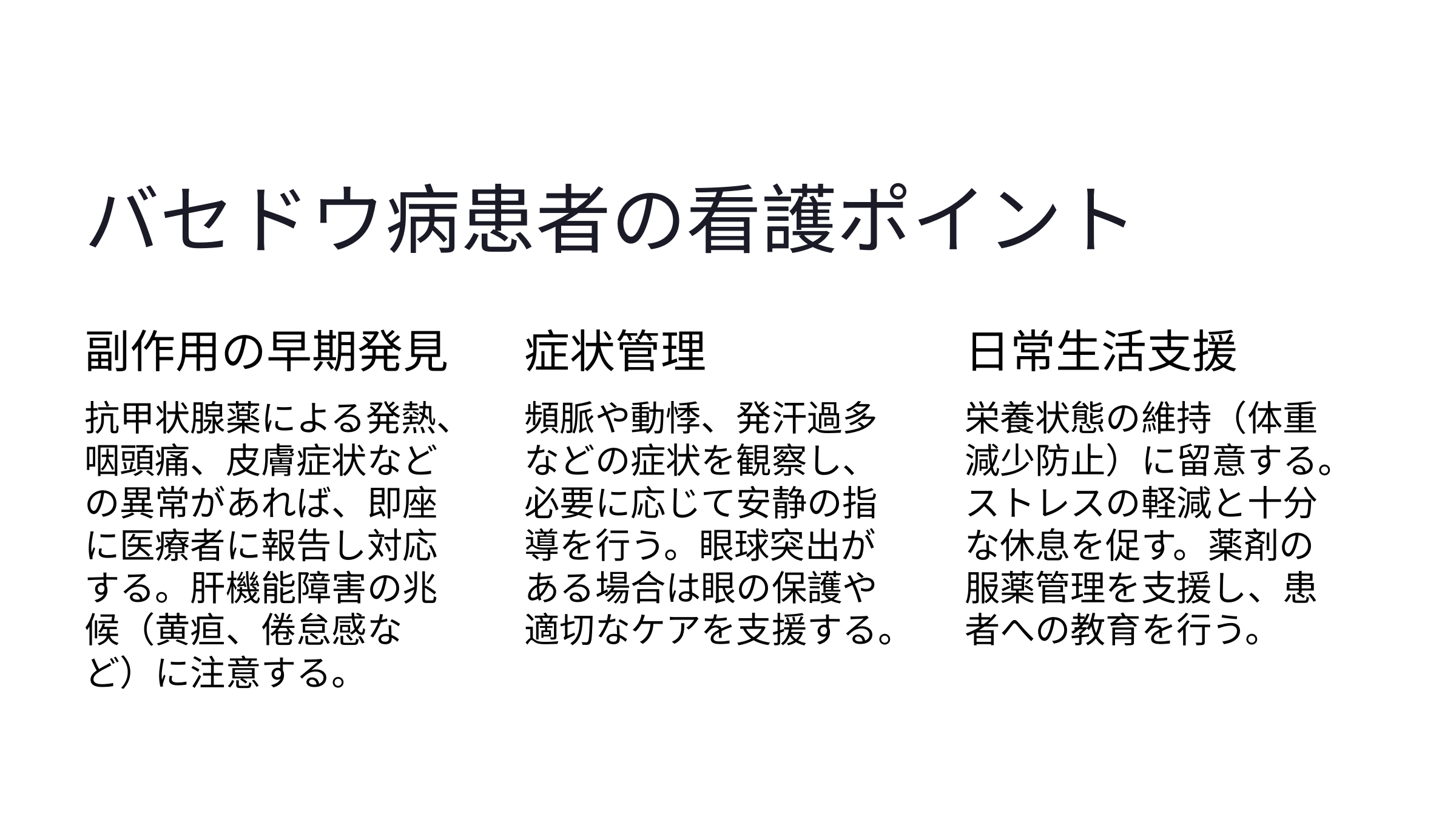

バセドウ病患者の看護ポイント
副作用の早期発見
症状管理
日常生活支援
抗甲状腺薬による発熱、咽頭痛、皮膚症状などの異常があれば、即座に医療者に報告し対応する。肝機能障害の兆候（黄疸、倦怠感など）に注意する。
頻脈や動悸、発汗過多などの症状を観察し、必要に応じて安静の指導を行う。眼球突出がある場合は眼の保護や適切なケアを支援する。
栄養状態の維持（体重減少防止）に留意する。ストレスの軽減と十分な休息を促す。薬剤の服薬管理を支援し、患者への教育を行う。